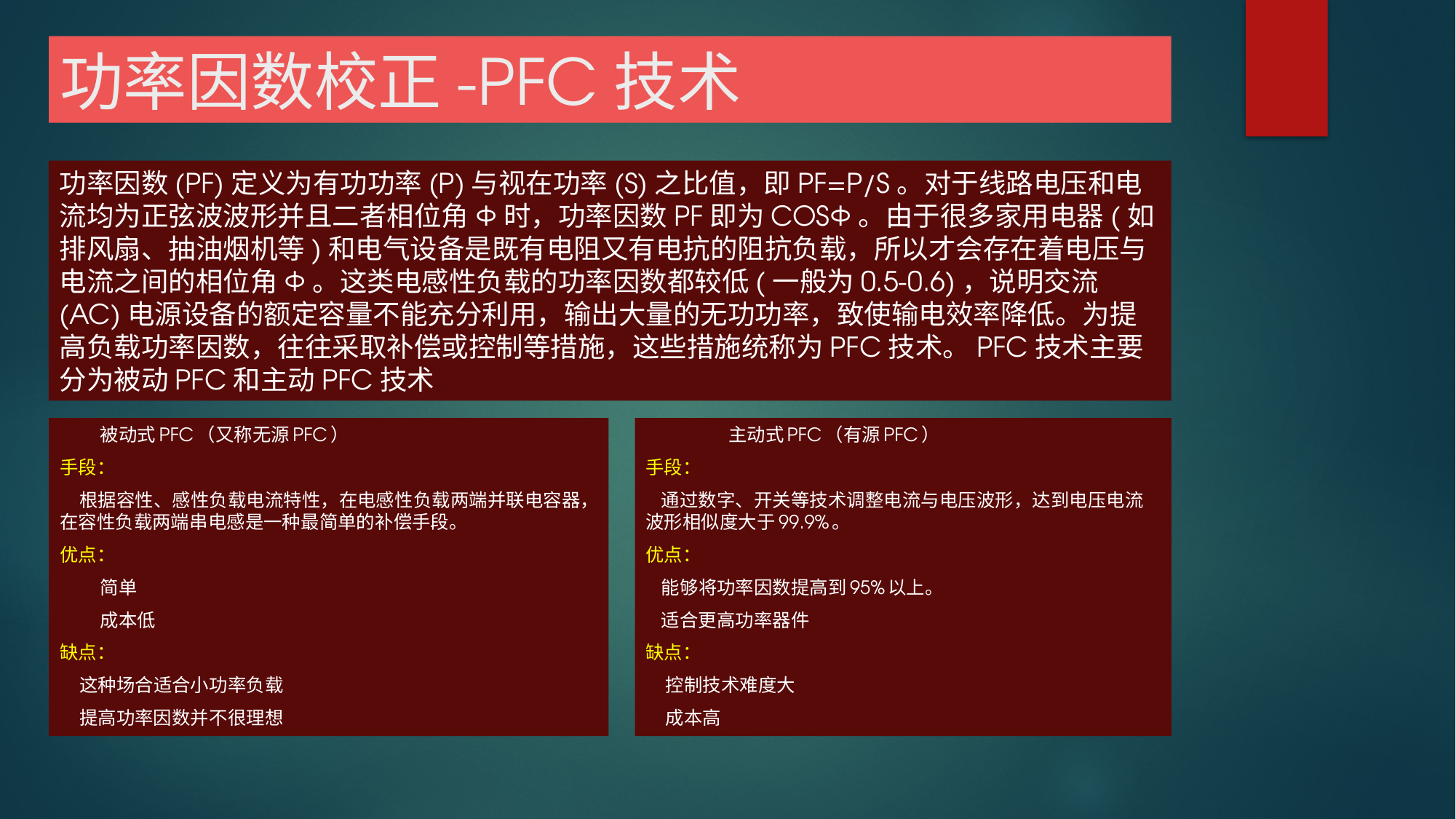

# 功率因数校正-PFC技术
功率因数(PF)定义为有功功率(P)与视在功率(S)之比值，即PF=P/S。对于线路电压和电流均为正弦波波形并且二者相位角Φ时，功率因数PF即为COSΦ。由于很多家用电器(如排风扇、抽油烟机等)和电气设备是既有电阻又有电抗的阻抗负载，所以才会存在着电压与电流之间的相位角Φ。这类电感性负载的功率因数都较低(一般为0.5-0.6)，说明交流(AC)电源设备的额定容量不能充分利用，输出大量的无功功率，致使输电效率降低。为提高负载功率因数，往往采取补偿或控制等措施，这些措施统称为PFC技术。PFC技术主要分为被动PFC和主动PFC技术
         被动式PFC（又称无源PFC）
手段：
    根据容性、感性负载电流特性，在电感性负载两端并联电容器，在容性负载两端串电感是一种最简单的补偿手段。
优点：
         简单
         成本低
缺点：
    这种场合适合小功率负载
    提高功率因数并不很理想
                   主动式PFC（有源PFC）
手段：
   通过数字、开关等技术调整电流与电压波形，达到电压电流波形相似度大于99.9%。
优点：
   能够将功率因数提高到95%以上。
   适合更高功率器件
缺点：
    控制技术难度大
    成本高